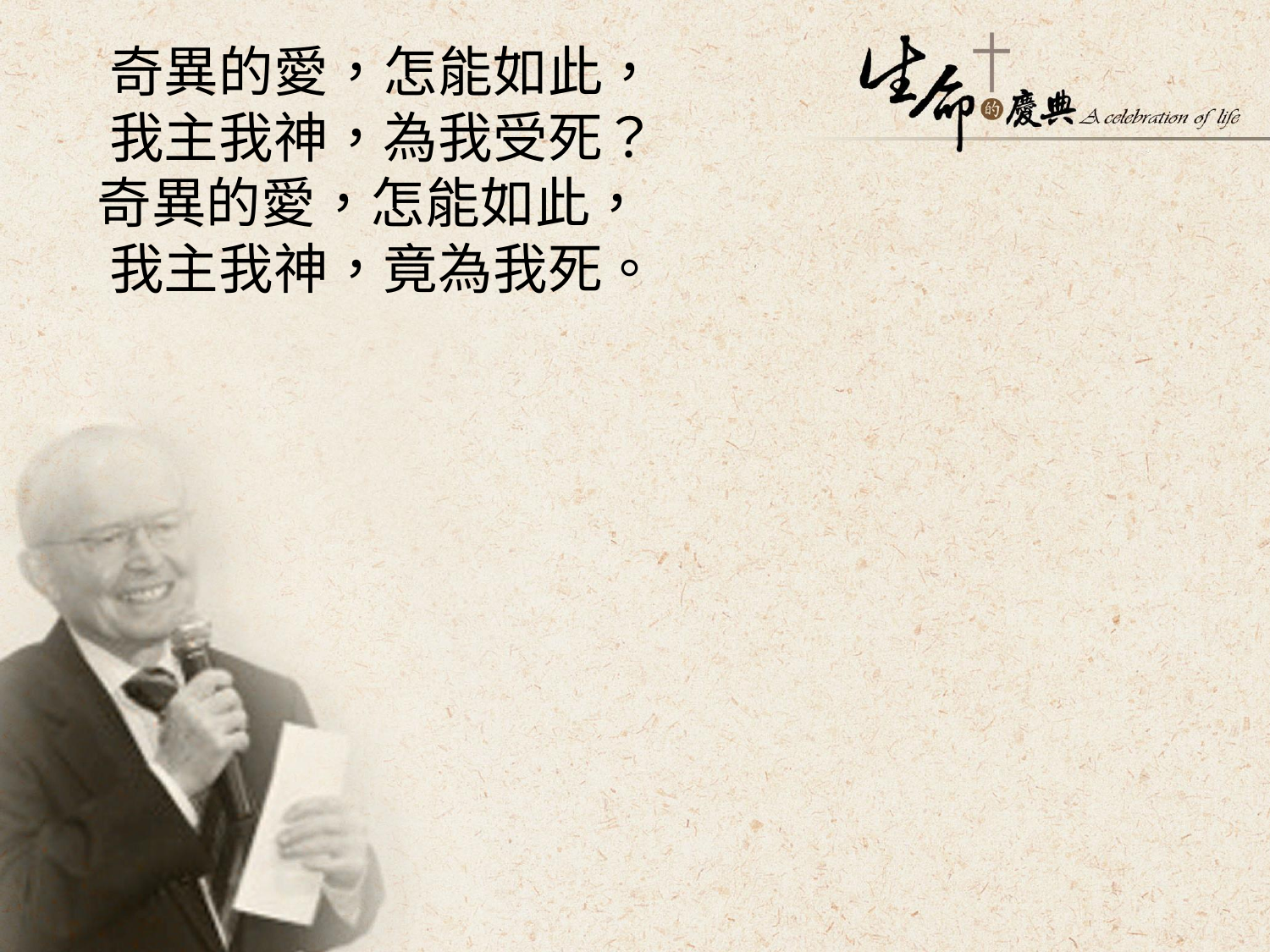

奇異的愛，怎能如此，
  我主我神，為我受死？
  奇異的愛，怎能如此，
  我主我神，竟為我死。